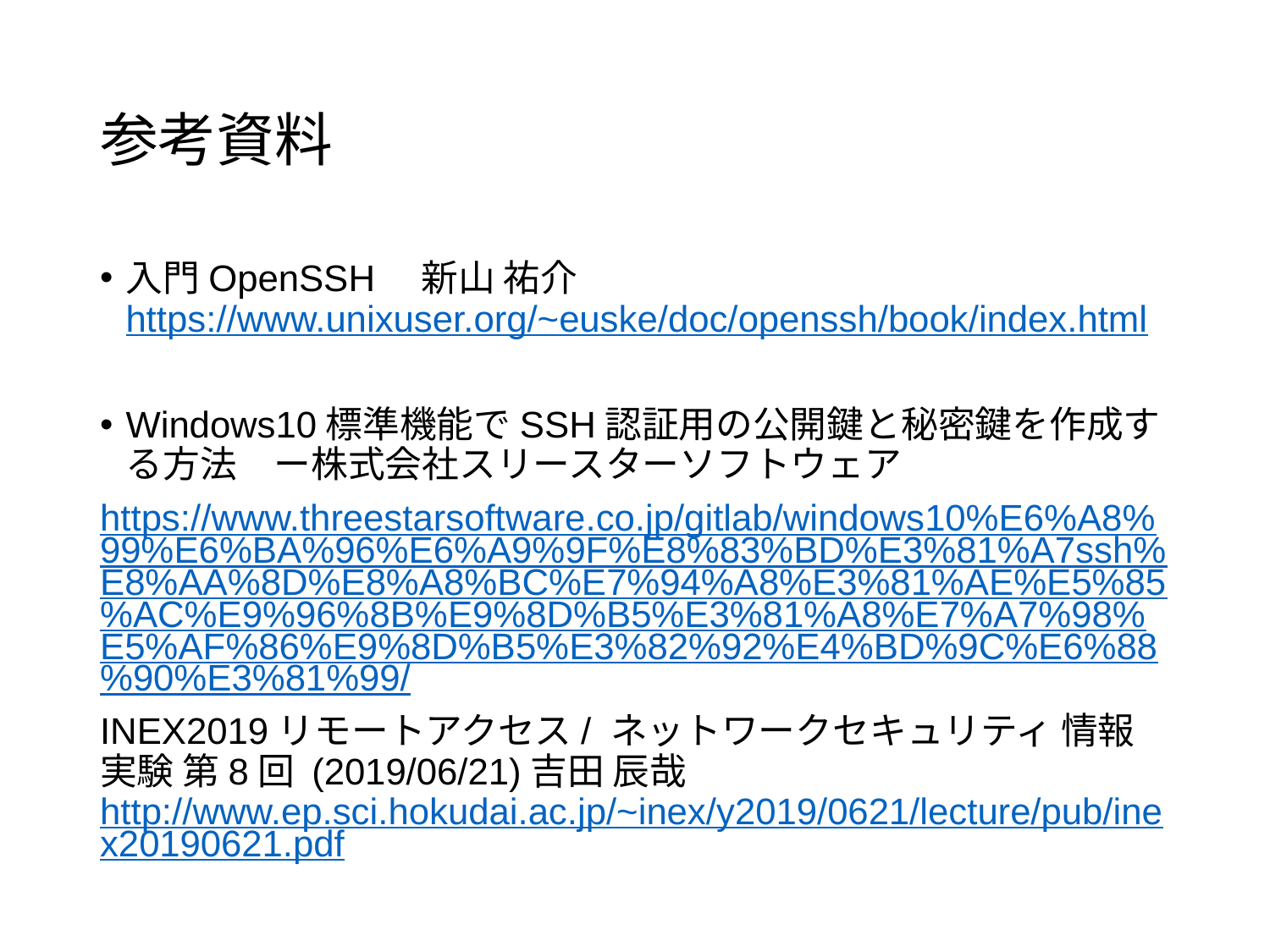

# 参考資料
入門OpenSSH　新山 祐介
https://www.unixuser.org/~euske/doc/openssh/book/index.html

Windows10標準機能でSSH認証用の公開鍵と秘密鍵を作成する方法　ー株式会社スリースターソフトウェア
https://www.threestarsoftware.co.jp/gitlab/windows10%E6%A8%99%E6%BA%96%E6%A9%9F%E8%83%BD%E3%81%A7ssh%E8%AA%8D%E8%A8%BC%E7%94%A8%E3%81%AE%E5%85%AC%E9%96%8B%E9%8D%B5%E3%81%A8%E7%A7%98%E5%AF%86%E9%8D%B5%E3%82%92%E4%BD%9C%E6%88%90%E3%81%99/
INEX2019リモートアクセス/ ネットワークセキュリティ 情報実験 第8回 (2019/06/21)吉田 辰哉 http://www.ep.sci.hokudai.ac.jp/~inex/y2019/0621/lecture/pub/inex20190621.pdf